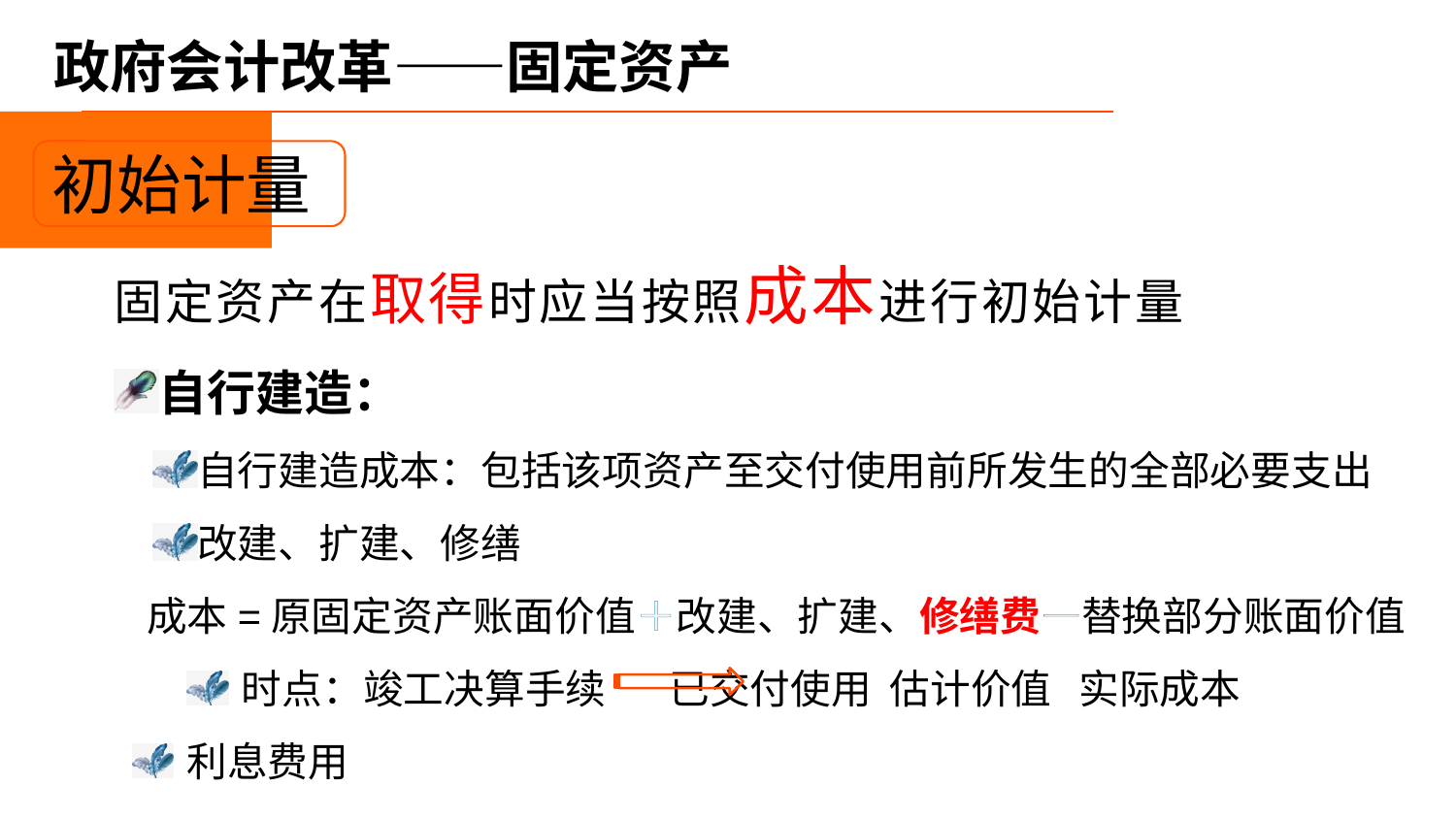

# 政府会计改革——固定资产

初始计量
固定资产在取得时应当按照成本进行初始计量
自行建造：
自行建造成本：包括该项资产至交付使用前所发生的全部必要支出
改建、扩建、修缮
  成本=原固定资产账面价值＋改建、扩建、修缮费—替换部分账面价值
时点：竣工决算手续       已交付使用  估计价值   实际成本
利息费用

例：4